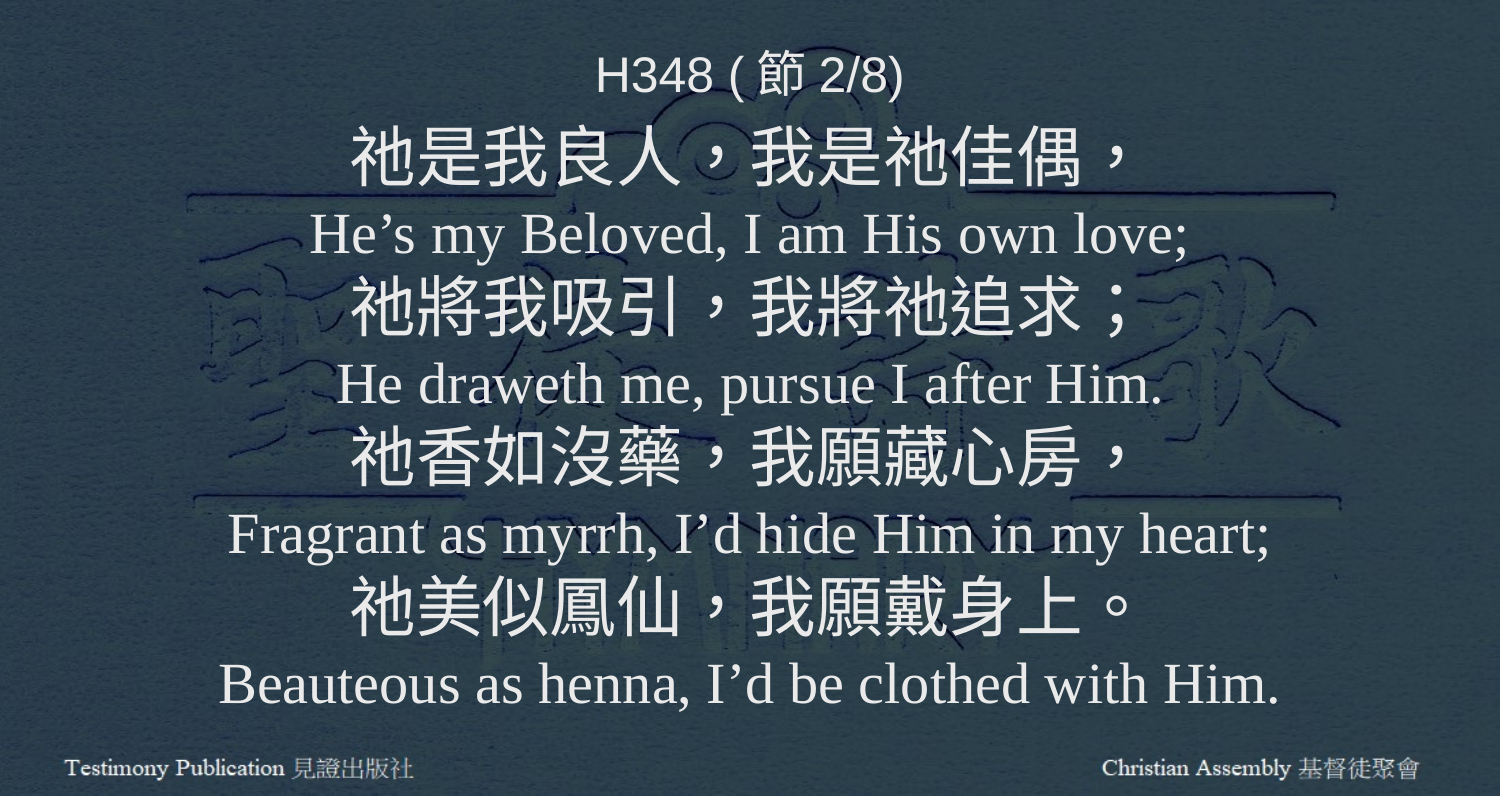

H348 (節2/8)
祂是我良人，我是祂佳偶，
He’s my Beloved, I am His own love;
祂將我吸引，我將祂追求；
He draweth me, pursue I after Him.
祂香如沒藥，我願藏心房，
Fragrant as myrrh, I’d hide Him in my heart;
祂美似鳳仙，我願戴身上。
Beauteous as henna, I’d be clothed with Him.